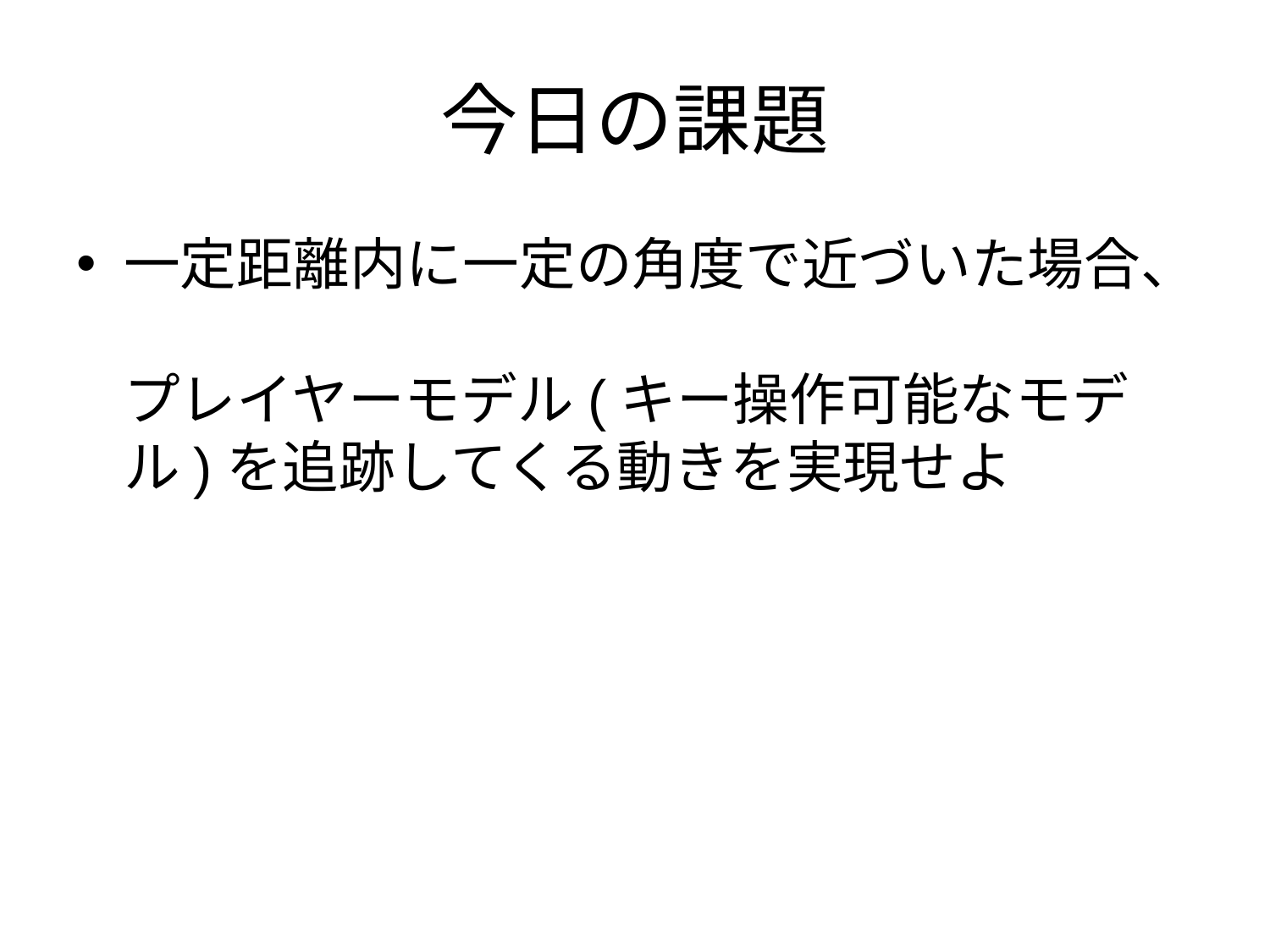

# 今日の課題
一定距離内に一定の角度で近づいた場合、
プレイヤーモデル(キー操作可能なモデル)を追跡してくる動きを実現せよ